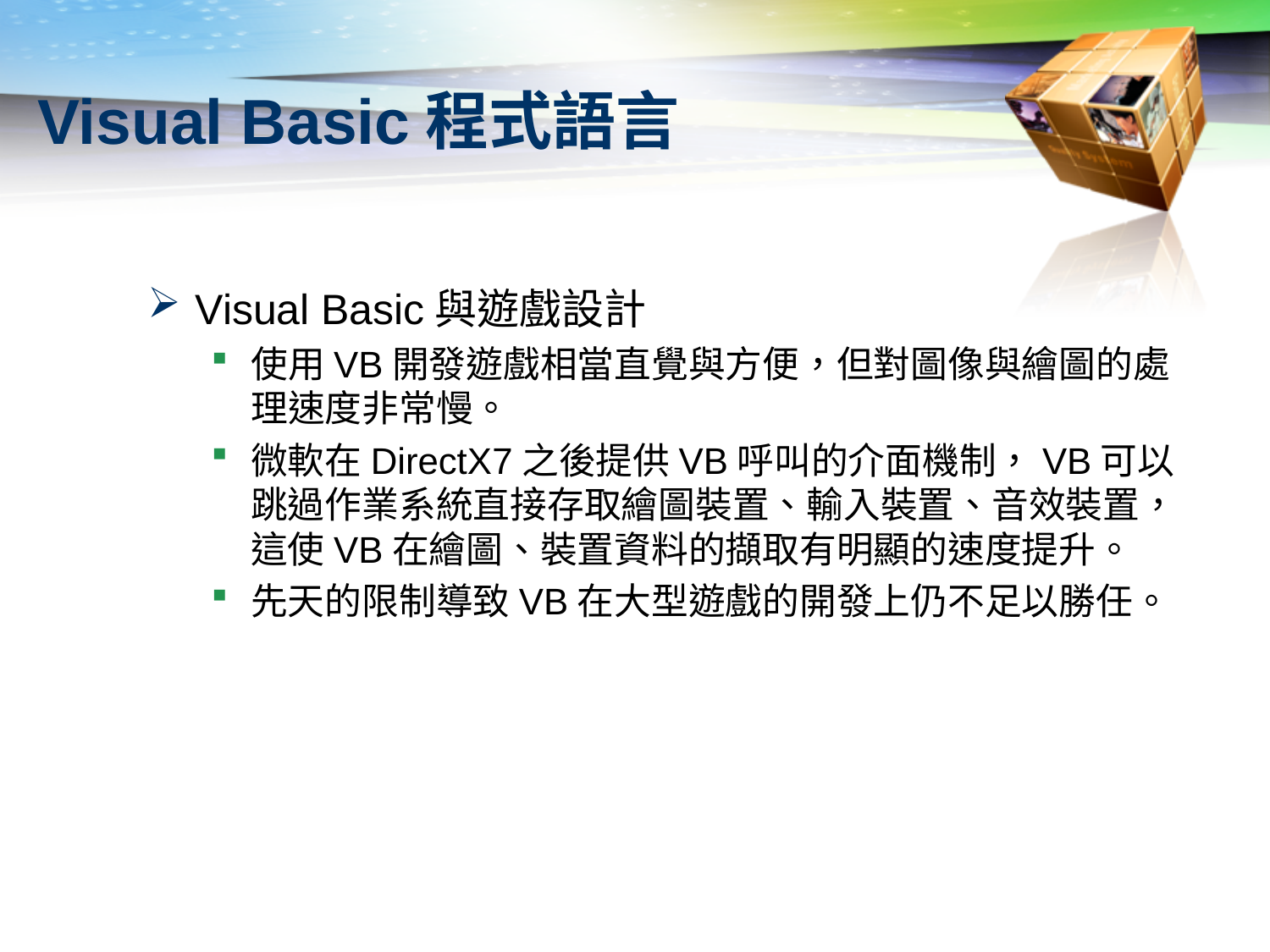

# Visual Basic程式語言
Visual Basic與遊戲設計
使用VB開發遊戲相當直覺與方便，但對圖像與繪圖的處理速度非常慢。
微軟在DirectX7之後提供VB呼叫的介面機制，VB可以跳過作業系統直接存取繪圖裝置、輸入裝置、音效裝置，這使VB在繪圖、裝置資料的擷取有明顯的速度提升。
先天的限制導致VB在大型遊戲的開發上仍不足以勝任。